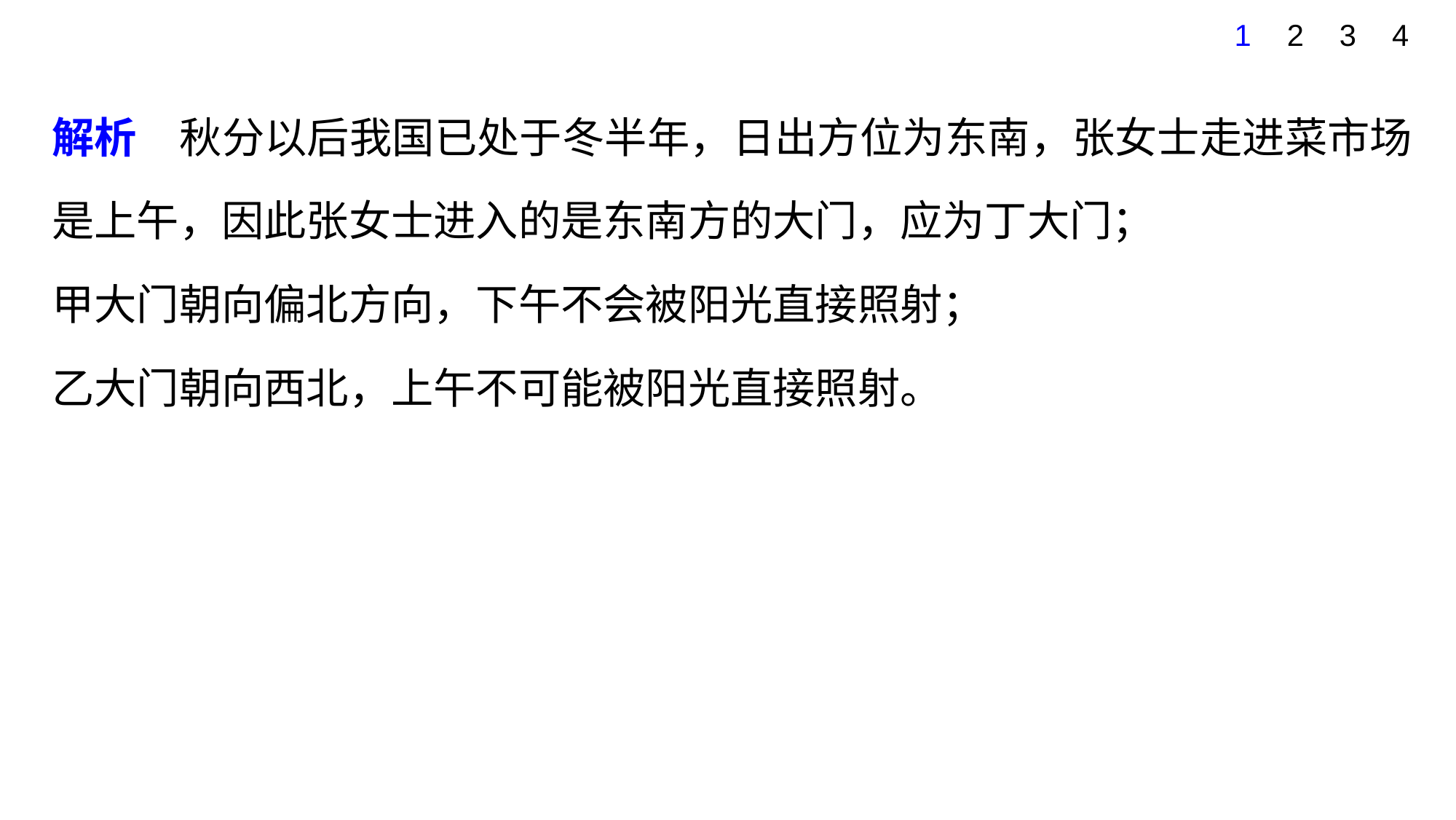

1
2
3
4
解析　秋分以后我国已处于冬半年，日出方位为东南，张女士走进菜市场是上午，因此张女士进入的是东南方的大门，应为丁大门；
甲大门朝向偏北方向，下午不会被阳光直接照射；
乙大门朝向西北，上午不可能被阳光直接照射。